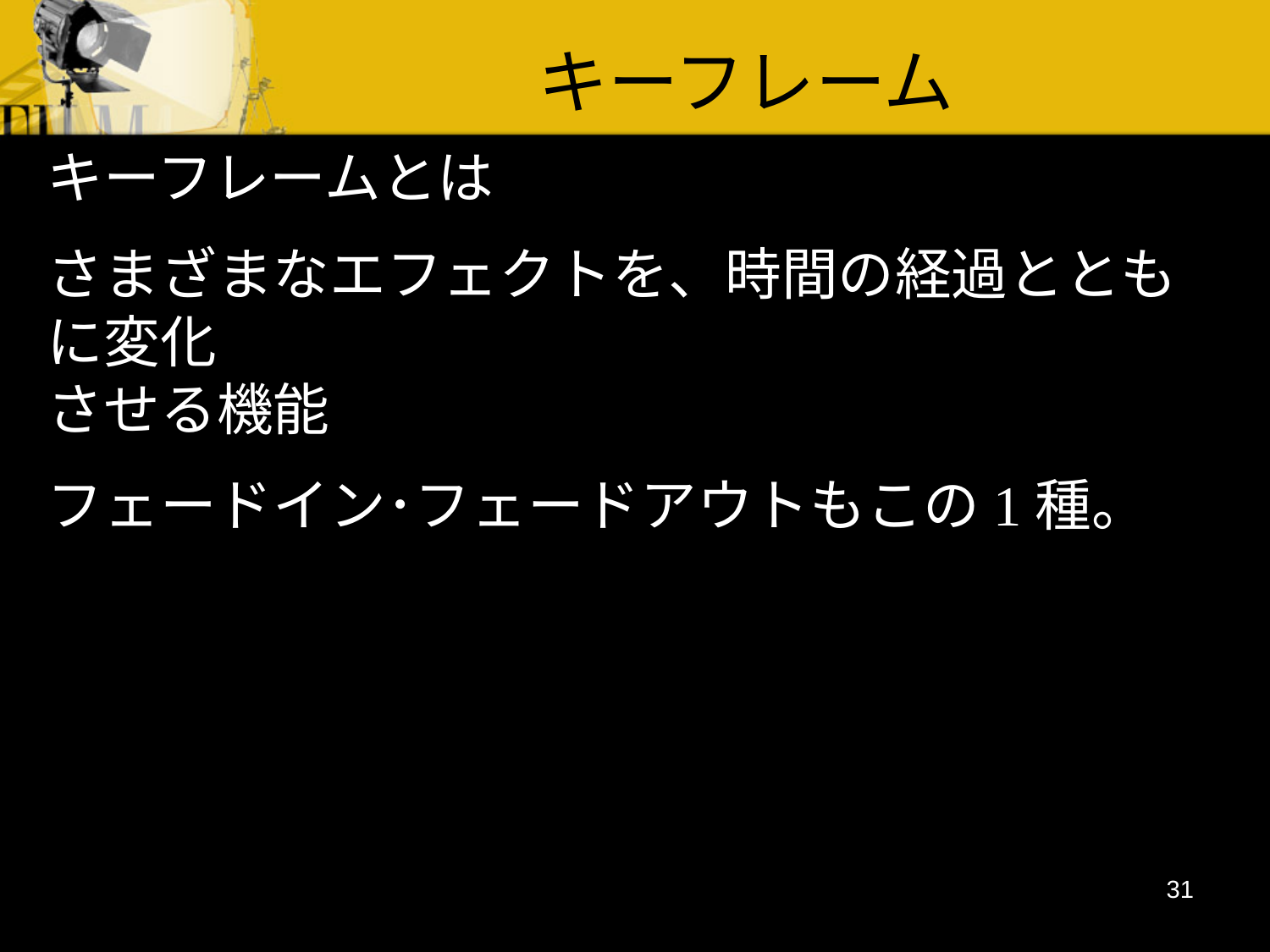

キーフレーム
キーフレームとは
さまざまなエフェクトを、時間の経過とともに変化
させる機能
フェードイン･フェードアウトもこの1種。
31